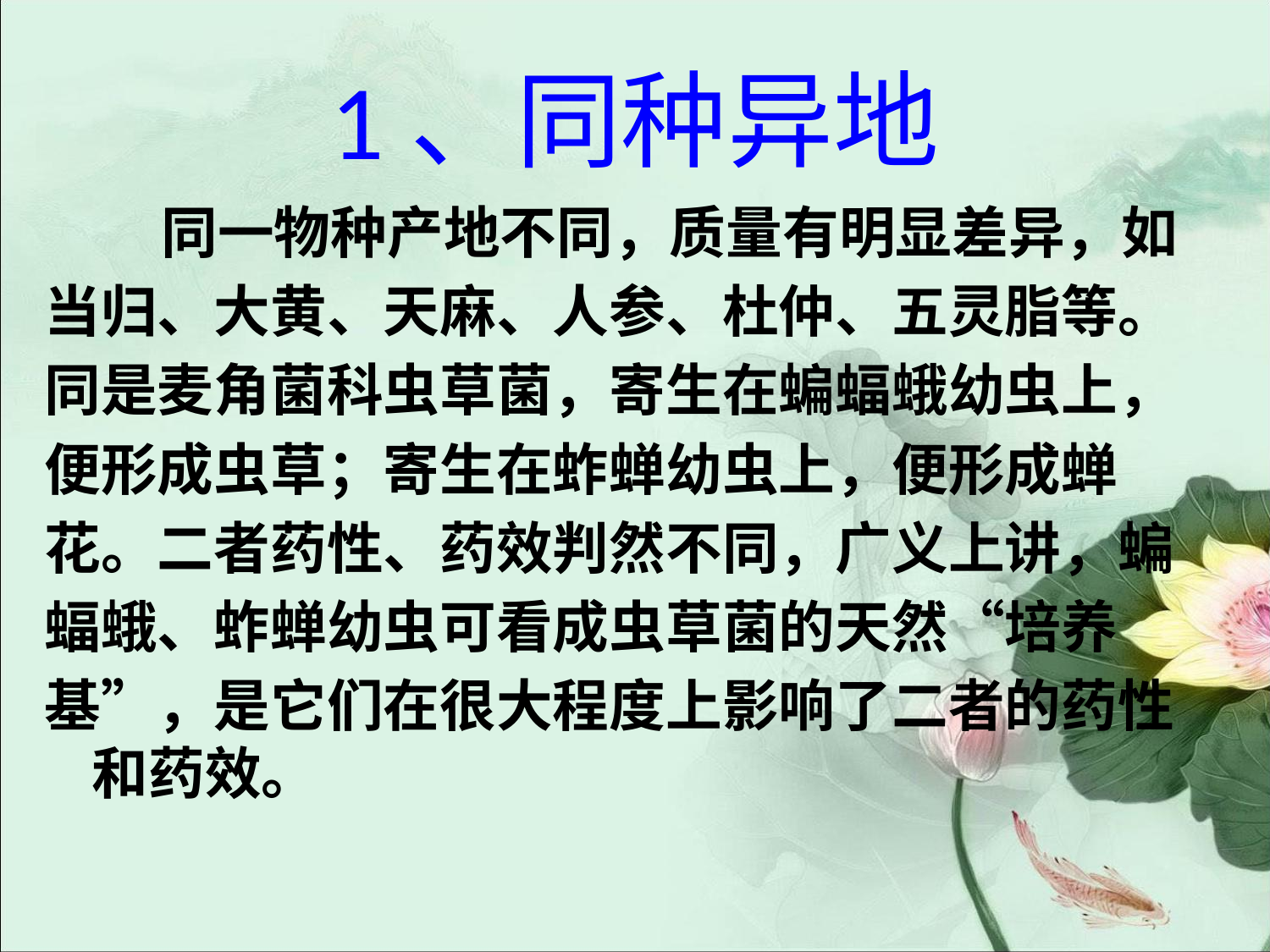

# 1、同种异地
        同一物种产地不同，质量有明显差异，如
当归、大黄、天麻、人参、杜仲、五灵脂等。
同是麦角菌科虫草菌，寄生在蝙蝠蛾幼虫上，
便形成虫草；寄生在蚱蝉幼虫上，便形成蝉
花。二者药性、药效判然不同，广义上讲，蝙
蝠蛾、蚱蝉幼虫可看成虫草菌的天然“培养
基”，是它们在很大程度上影响了二者的药性和药效。